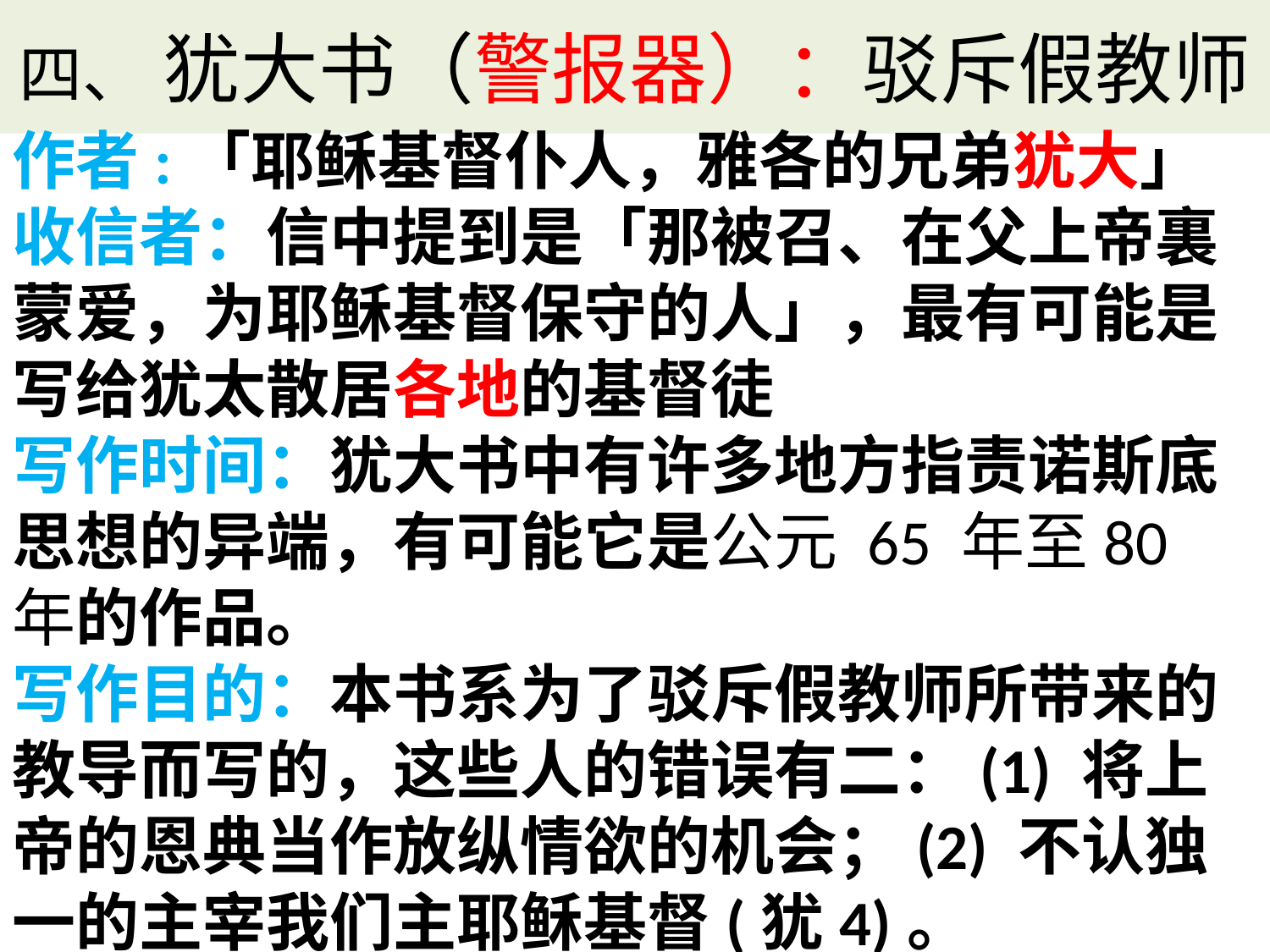

# 四、 犹大书（警报器）：驳斥假教师
作者:「耶稣基督仆人，雅各的兄弟犹大」
收信者：信中提到是「那被召、在父上帝裏蒙爱，为耶稣基督保守的人」，最有可能是写给犹太散居各地的基督徒
写作时间：犹大书中有许多地方指责诺斯底思想的异端，有可能它是公元 65 年至80 年的作品。
写作目的：本书系为了驳斥假教师所带来的教导而写的，这些人的错误有二：(1) 将上帝的恩典当作放纵情欲的机会；(2) 不认独一的主宰我们主耶稣基督(犹4)。